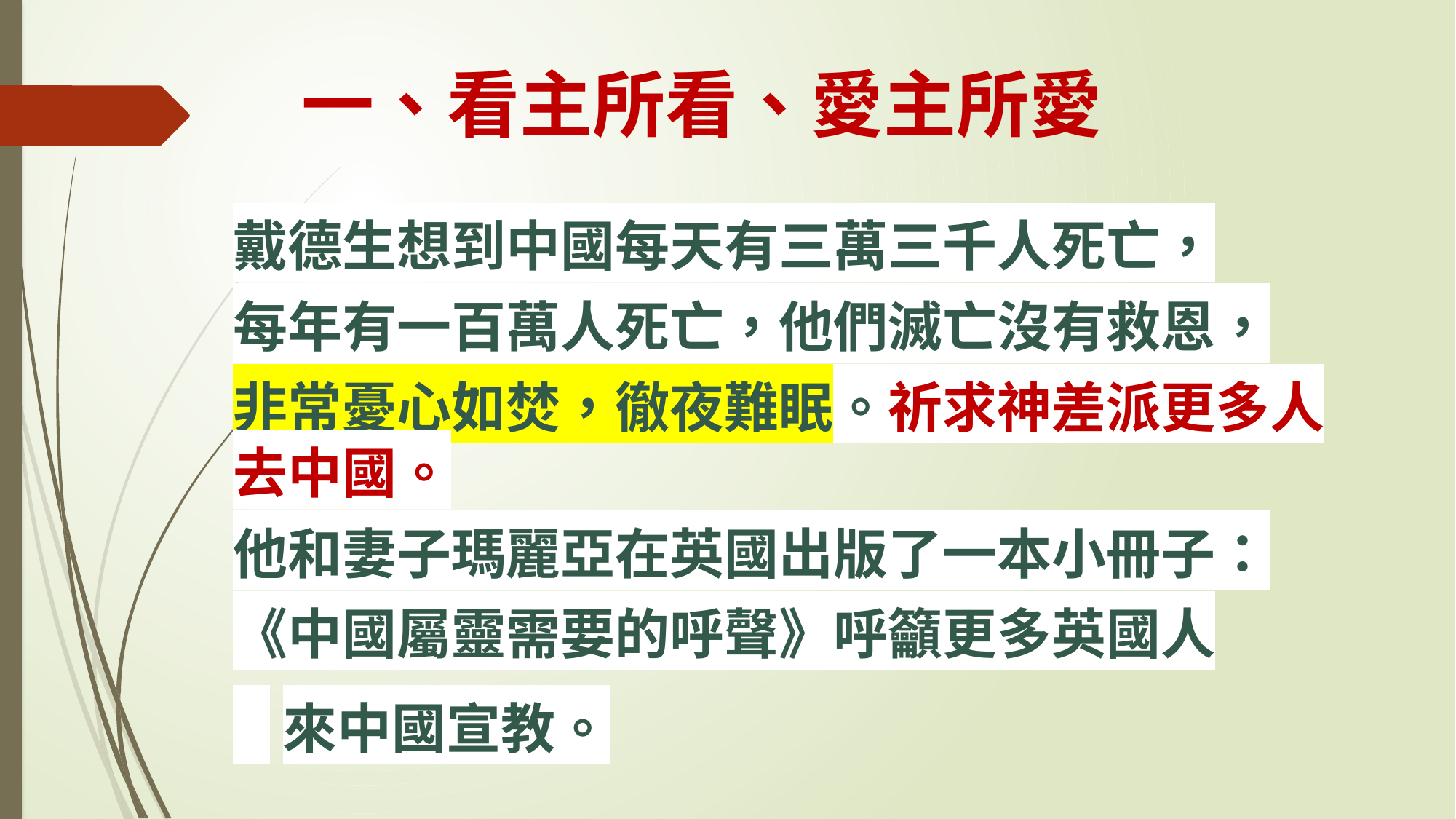

# 一、看主所看、愛主所愛
戴德生想到中國每天有三萬三千人死亡，
每年有一百萬人死亡，他們滅亡沒有救恩，
非常憂心如焚，徹夜難眠。祈求神差派更多人去中國。
他和妻子瑪麗亞在英國出版了一本小冊子：
《中國屬靈需要的呼聲》呼籲更多英國人
   來中國宣教。